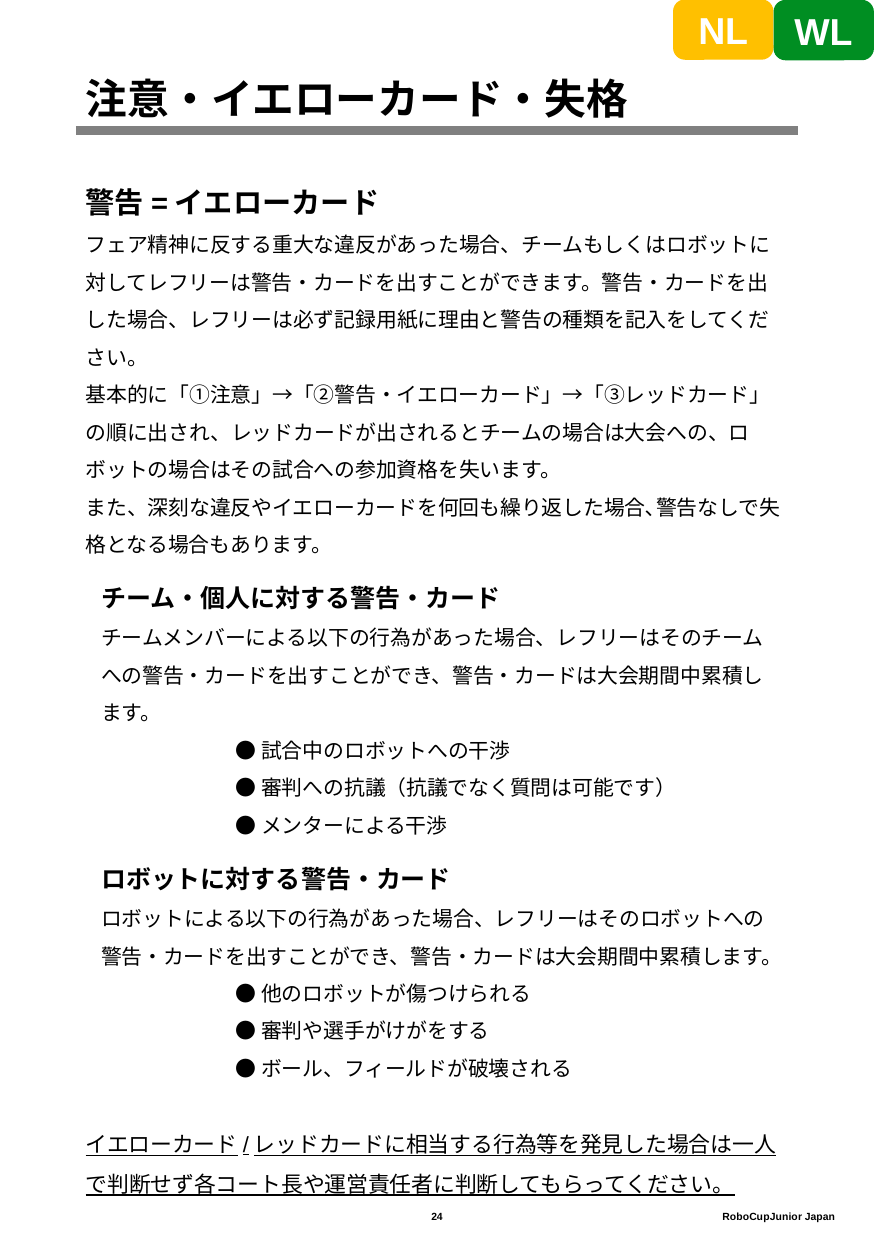

NL
WL
注意・イエローカード・失格
警告=イエローカード
フェア精神に反する重大な違反があった場合、チームもしくはロボットに対してレフリーは警告・カードを出すことができます。警告・カードを出した場合、レフリーは必ず記録用紙に理由と警告の種類を記入をしてください。
基本的に「①注意」→「②警告・イエローカード」→「③レッドカード」の順に出され、レッドカードが出されるとチームの場合は大会への、ロボットの場合はその試合への参加資格を失います。
また、深刻な違反やイエローカードを何回も繰り返した場合､警告なしで失格となる場合もあります。

チーム・個人に対する警告・カード
チームメンバーによる以下の行為があった場合、レフリーはそのチームへの警告・カードを出すことができ、警告・カードは大会期間中累積します。
	●試合中のロボットへの干渉
	●審判への抗議（抗議でなく質問は可能です）
	●メンターによる干渉

ロボットに対する警告・カード
ロボットによる以下の行為があった場合、レフリーはそのロボットへの警告・カードを出すことができ、警告・カードは大会期間中累積します。
	●他のロボットが傷つけられる
	●審判や選手がけがをする
	●ボール、フィールドが破壊される

イエローカード/レッドカードに相当する行為等を発見した場合は一人で判断せず各コート長や運営責任者に判断してもらってください。
24
RoboCupJunior Japan